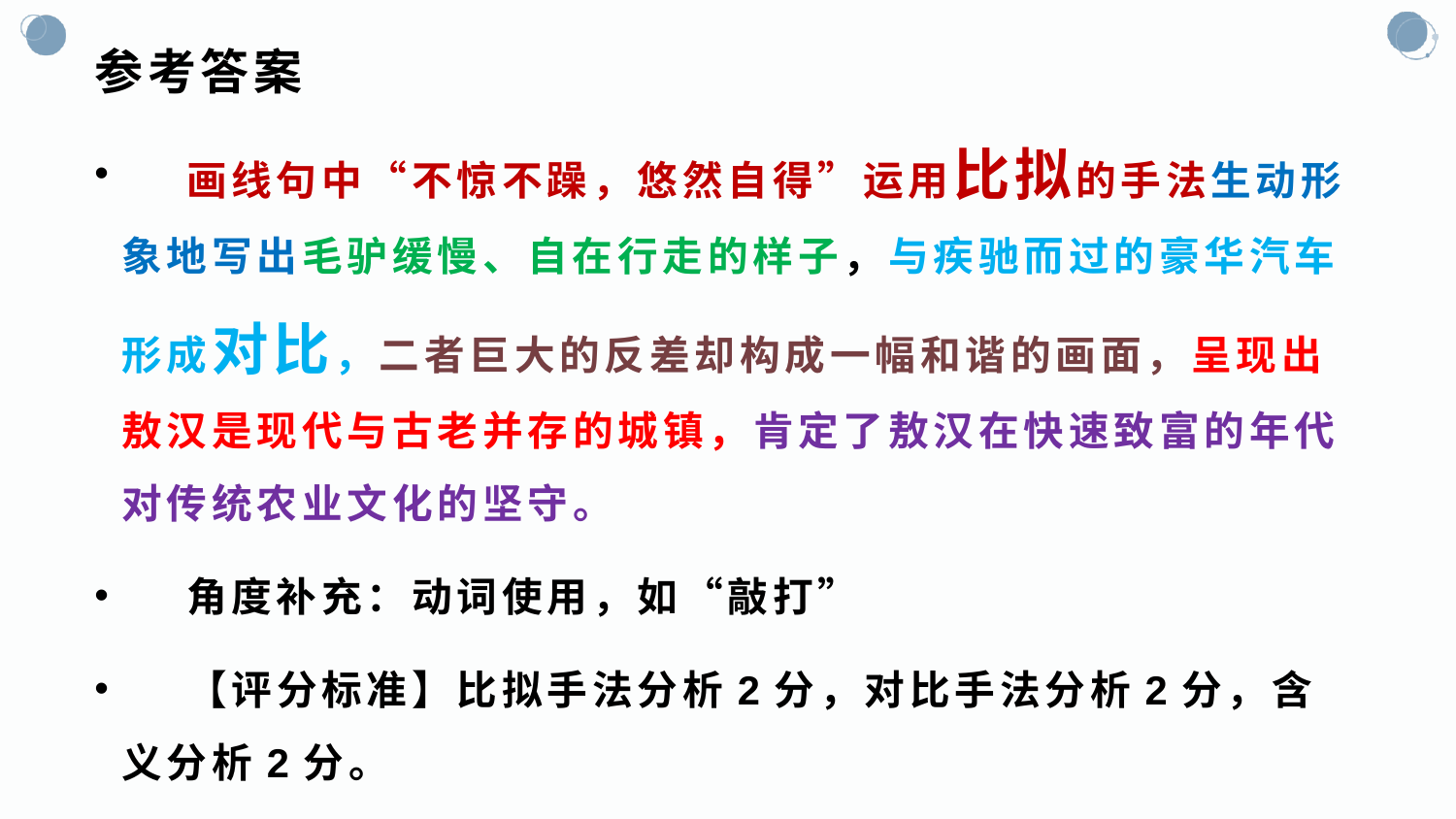

# 参考答案
    画线句中“不惊不躁，悠然自得”运用比拟的手法生动形象地写出毛驴缓慢、自在行走的样子，与疾驰而过的豪华汽车形成对比，二者巨大的反差却构成一幅和谐的画面，呈现出敖汉是现代与古老并存的城镇，肯定了敖汉在快速致富的年代对传统农业文化的坚守。
    角度补充：动词使用，如“敲打”
    【评分标准】比拟手法分析2分，对比手法分析2分，含义分析2分。